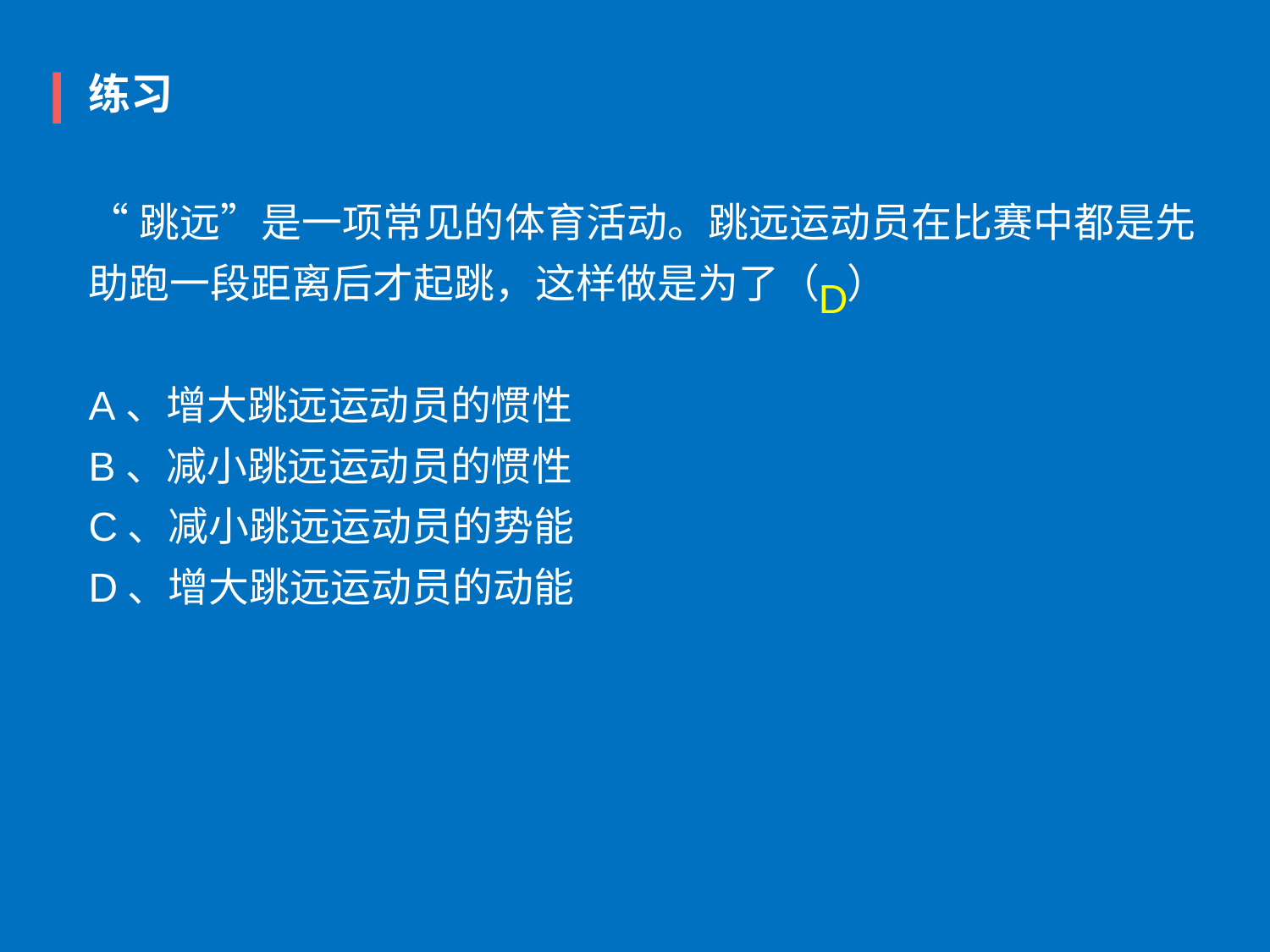

练习

“跳远”是一项常见的体育活动。跳远运动员在比赛中都是先助跑一段距离后才起跳，这样做是为了（   ）
A、增大跳远运动员的惯性
B、减小跳远运动员的惯性
C、减小跳远运动员的势能
D、增大跳远运动员的动能
        D